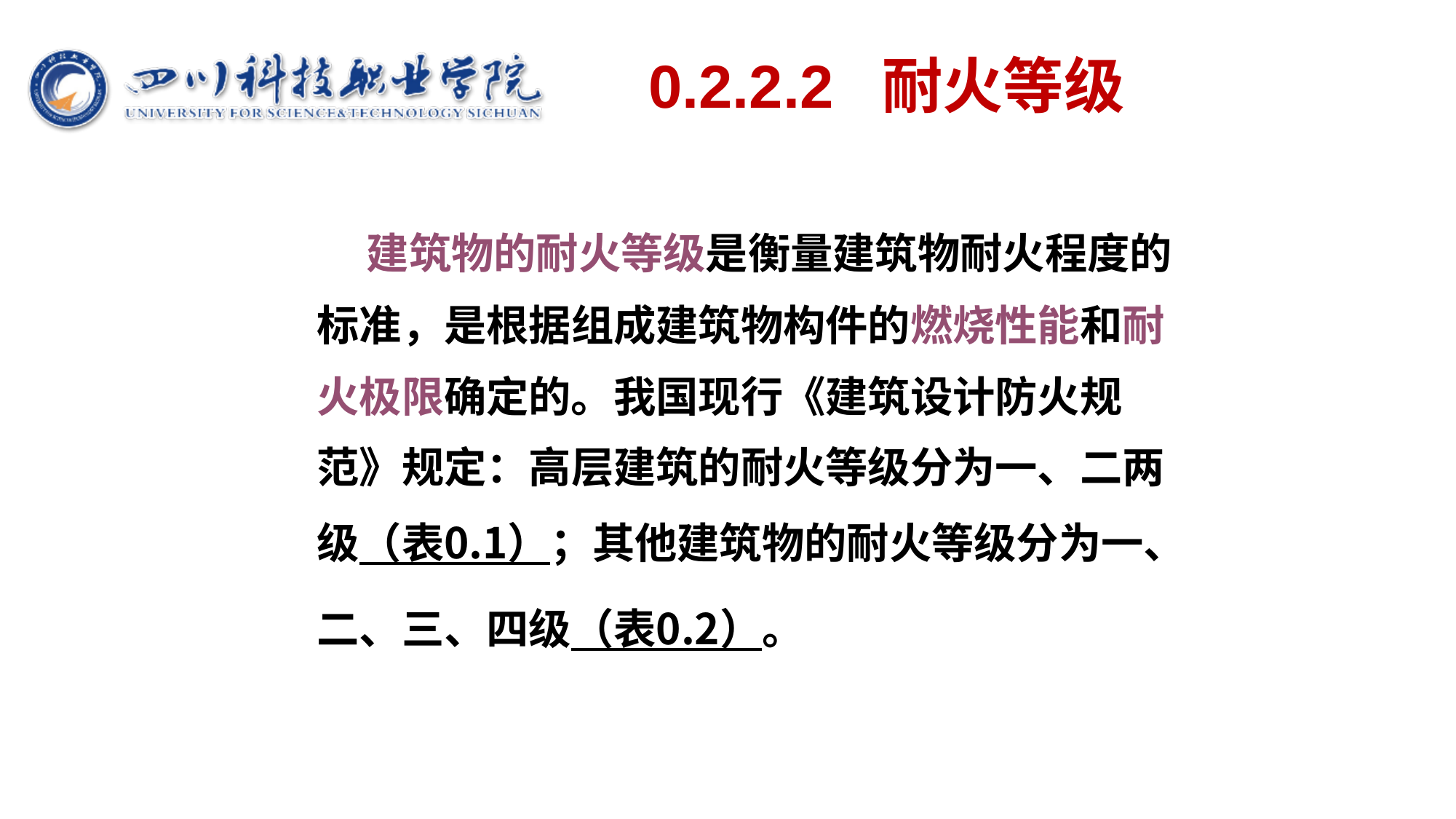

# 0.2.2.2  耐火等级
     建筑物的耐火等级是衡量建筑物耐火程度的标准，是根据组成建筑物构件的燃烧性能和耐火极限确定的。我国现行《建筑设计防火规范》规定：高层建筑的耐火等级分为一、二两级（表0.1）；其他建筑物的耐火等级分为一、二、三、四级（表0.2）。